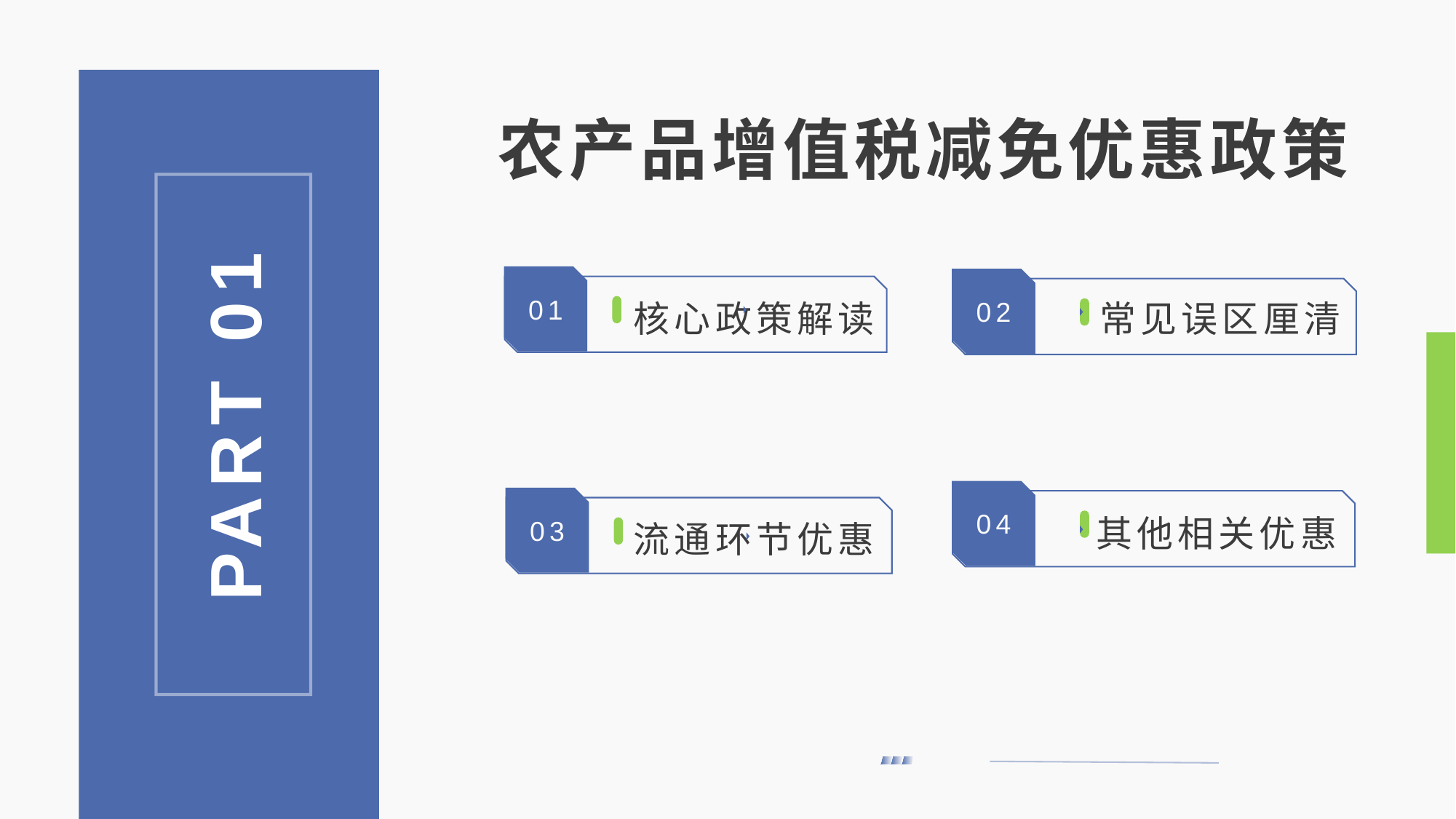

农产品增值税减免优惠政策

01
02

核心政策解读
常见误区厘清

PART 01
04
03

其他相关优惠
流通环节优惠